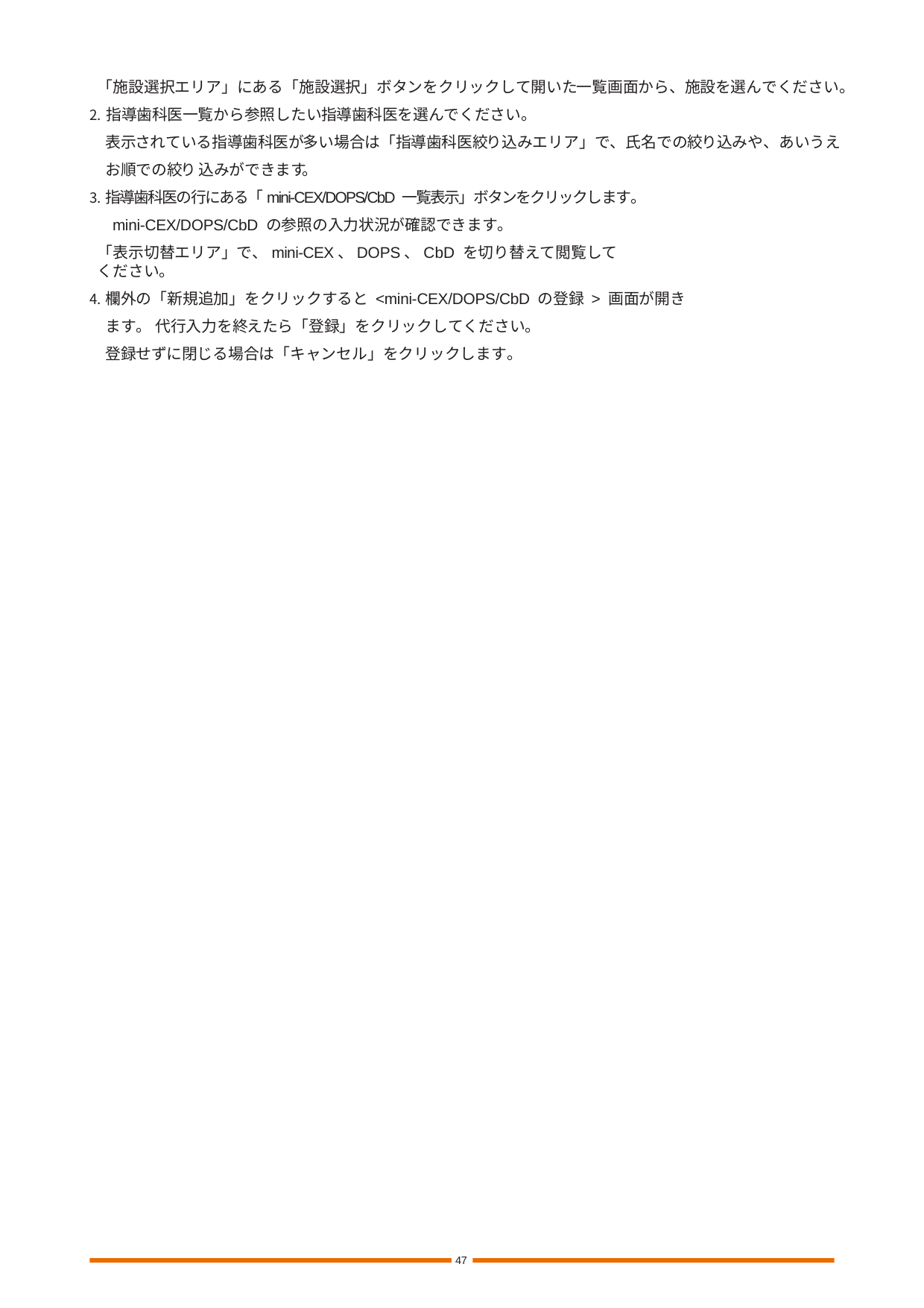

「施設選択エリア」にある「施設選択」ボタンをクリックして開いた一覧画面から、施設を選んでください。
指導歯科医一覧から参照したい指導歯科医を選んでください。
表示されている指導歯科医が多い場合は「指導歯科医絞り込みエリア」で、氏名での絞り込みや、あいうえお順での絞り 込みができます。
指導歯科医の行にある「mini-CEX/DOPS/CbD 一覧表示」ボタンをクリックします。 mini-CEX/DOPS/CbD の参照の入力状況が確認できます。
「表示切替エリア」で、mini-CEX、DOPS、CbD を切り替えて閲覧してください。
欄外の「新規追加」をクリックすると <mini-CEX/DOPS/CbD の登録 > 画面が開きます。 代行入力を終えたら「登録」をクリックしてください。
登録せずに閉じる場合は「キャンセル」をクリックします。
47